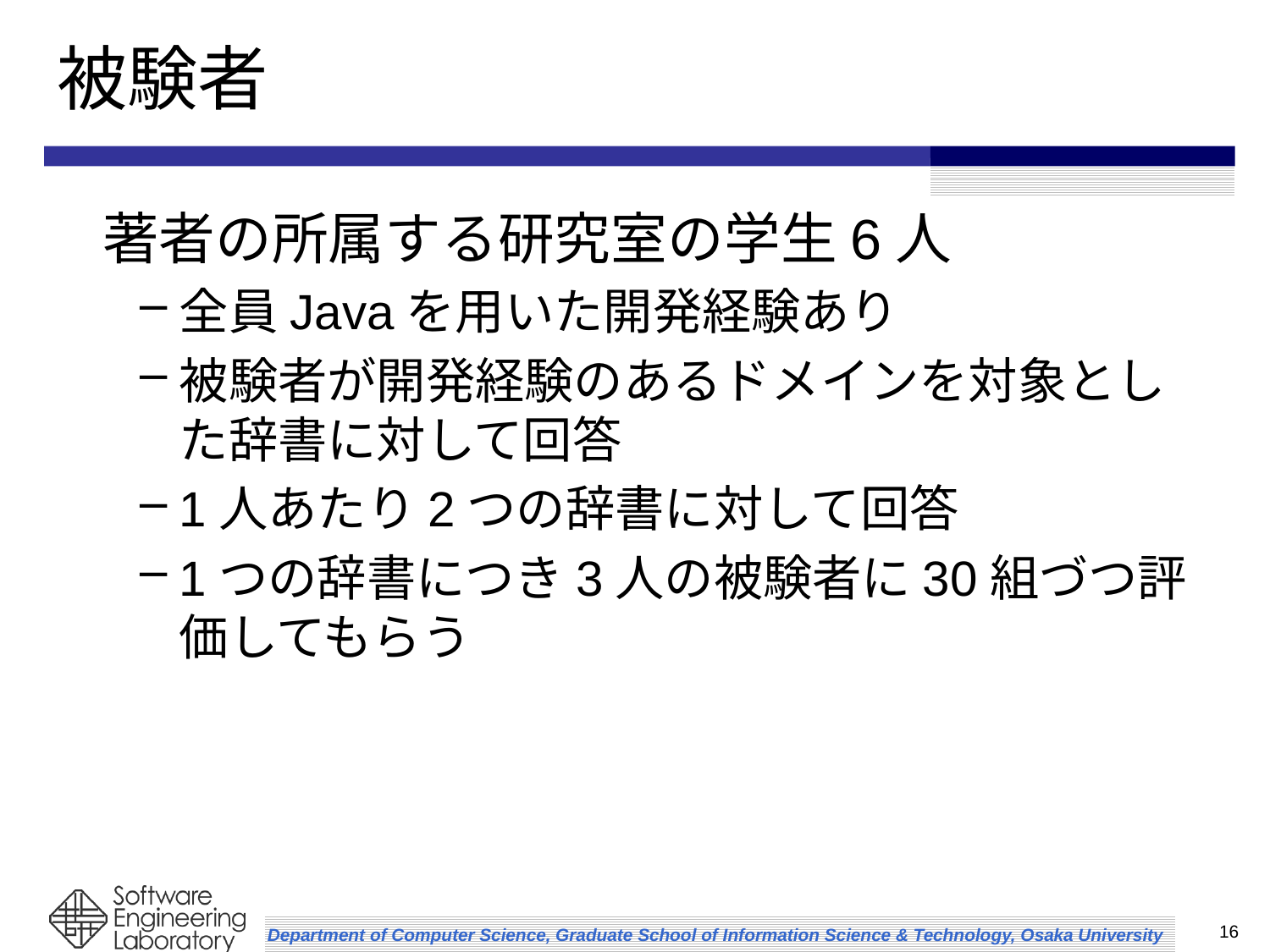

# 被験者
 著者の所属する研究室の学生6人
全員Javaを用いた開発経験あり
被験者が開発経験のあるドメインを対象とした辞書に対して回答
1人あたり2つの辞書に対して回答
1つの辞書につき3人の被験者に30組づつ評価してもらう
16